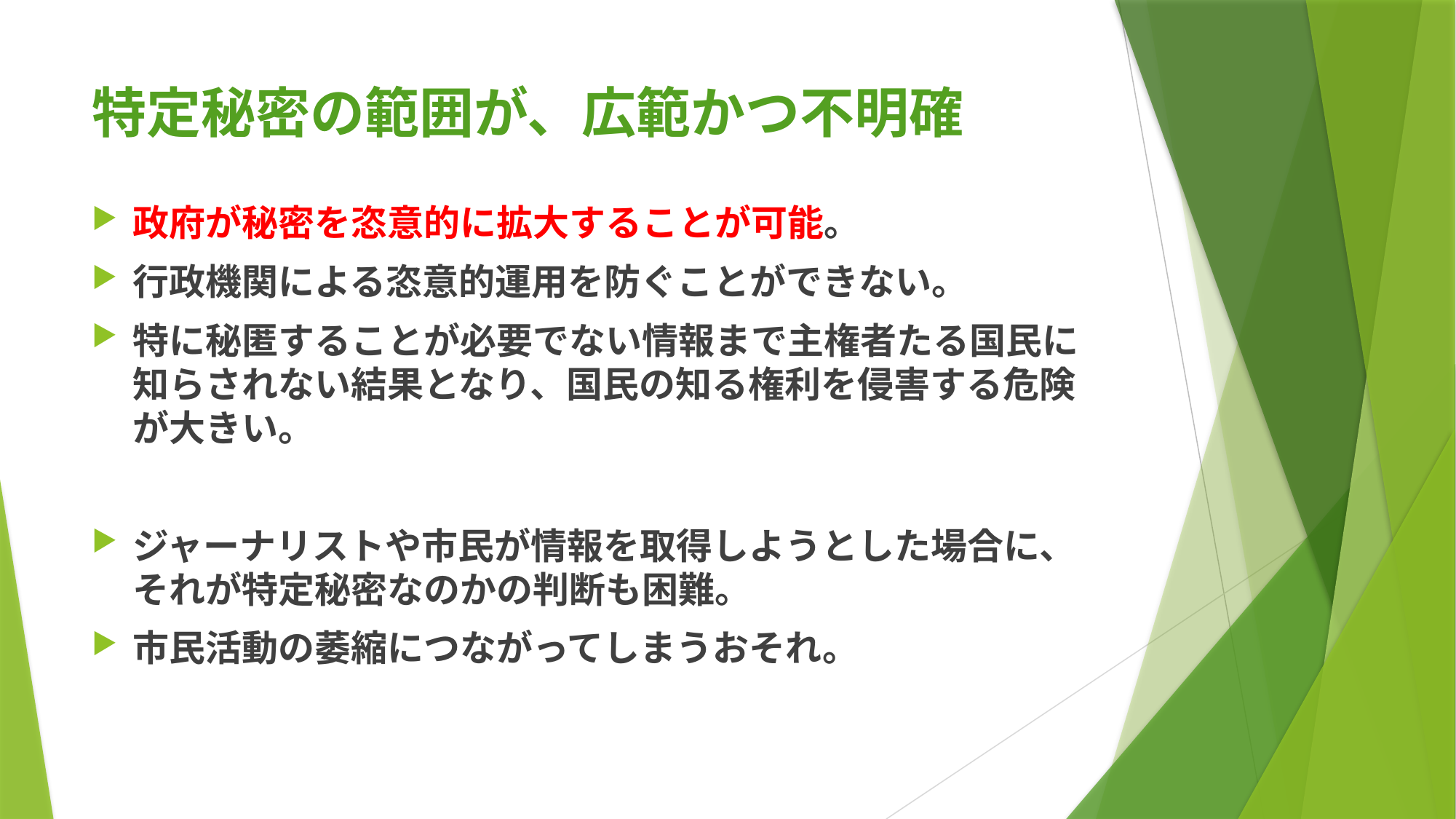

# 特定秘密の範囲が、広範かつ不明確
政府が秘密を恣意的に拡大することが可能。
行政機関による恣意的運用を防ぐことができない。
特に秘匿することが必要でない情報まで主権者たる国民に知らされない結果となり、国民の知る権利を侵害する危険が大きい。

ジャーナリストや市民が情報を取得しようとした場合に、それが特定秘密なのかの判断も困難。
市民活動の萎縮につながってしまうおそれ。

7